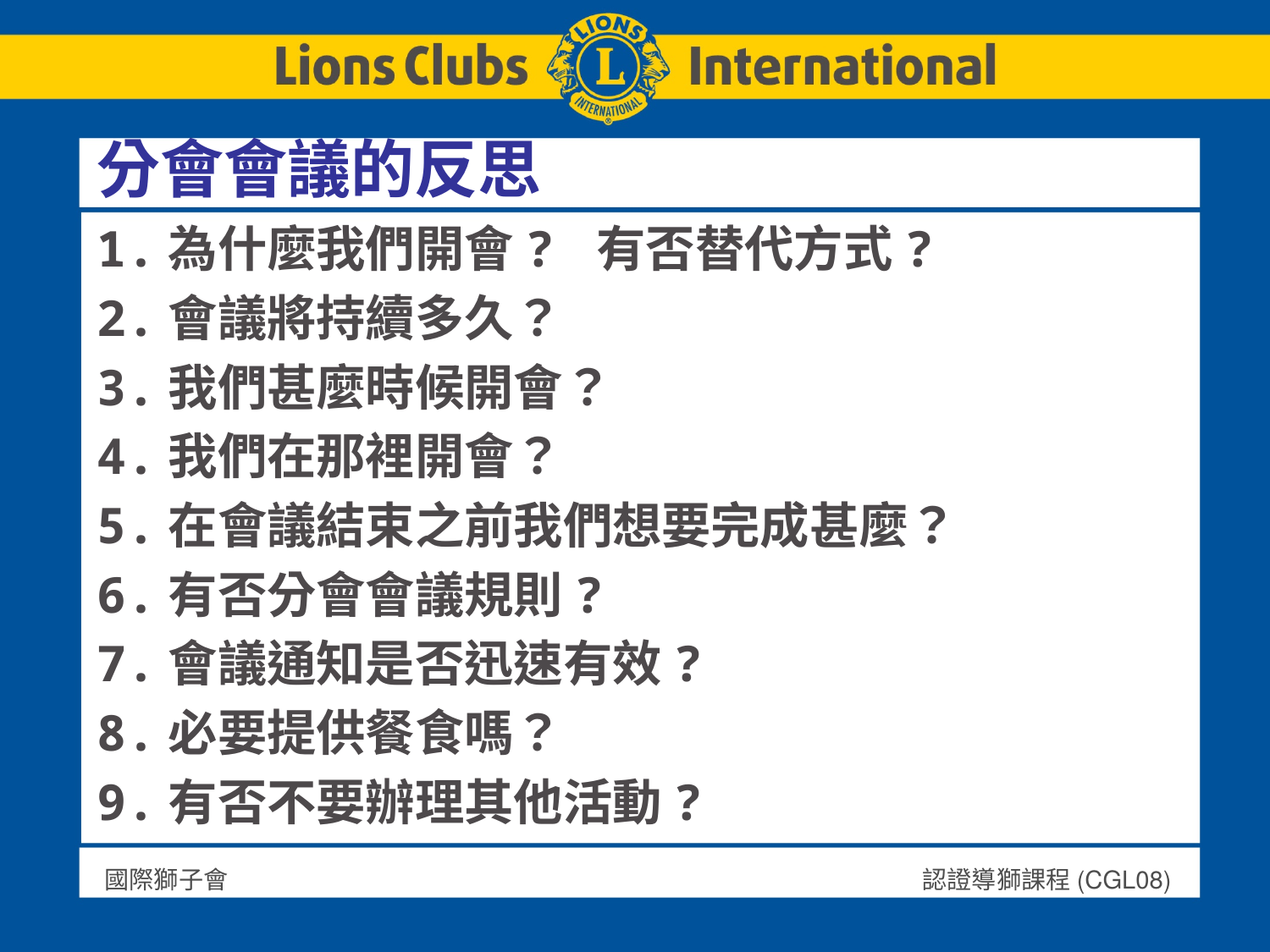

# 分會會議的反思
1.為什麼我們開會? 有否替代方式?
2.會議將持續多久？
3.我們甚麼時候開會？
4.我們在那裡開會？
5.在會議結束之前我們想要完成甚麼？
6.有否分會會議規則?
7.會議通知是否迅速有效?
8.必要提供餐食嗎？
9.有否不要辦理其他活動?